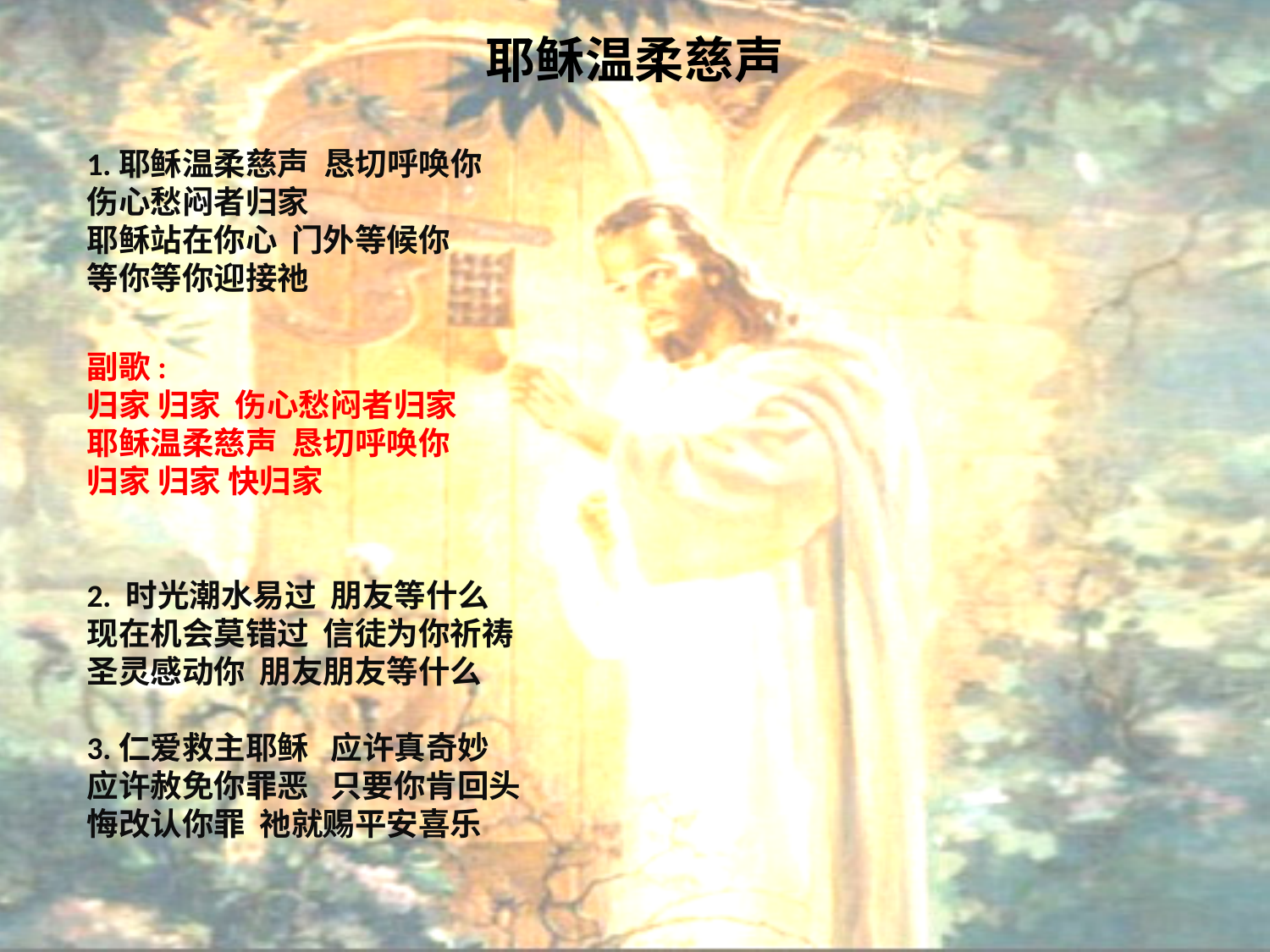

# 耶稣温柔慈声
1.耶稣温柔慈声  恳切呼唤你
伤心愁闷者归家
耶稣站在你心  门外等候你
等你等你迎接祂

副歌:
归家 归家  伤心愁闷者归家
耶稣温柔慈声  恳切呼唤你
归家 归家 快归家
2. 时光潮水易过  朋友等什么
现在机会莫错过  信徒为你祈祷
圣灵感动你  朋友朋友等什么
3.仁爱救主耶稣   应许真奇妙
应许赦免你罪恶   只要你肯回头
悔改认你罪  祂就赐平安喜乐